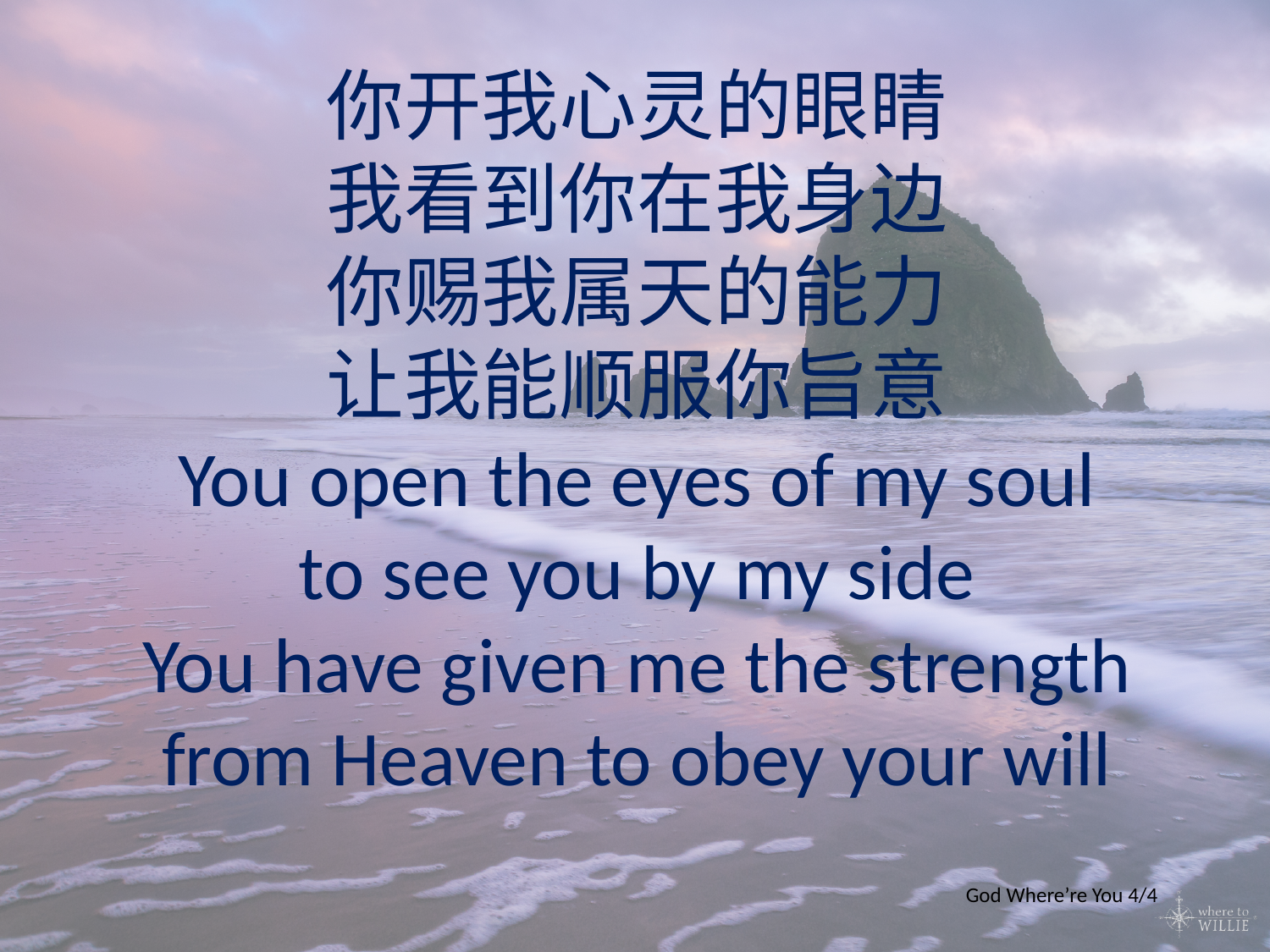

你开我心灵的眼睛
我看到你在我身边
你赐我属天的能力
让我能顺服你旨意
You open the eyes of my soul
to see you by my side
You have given me the strength from Heaven to obey your will
God Where’re You 4/4